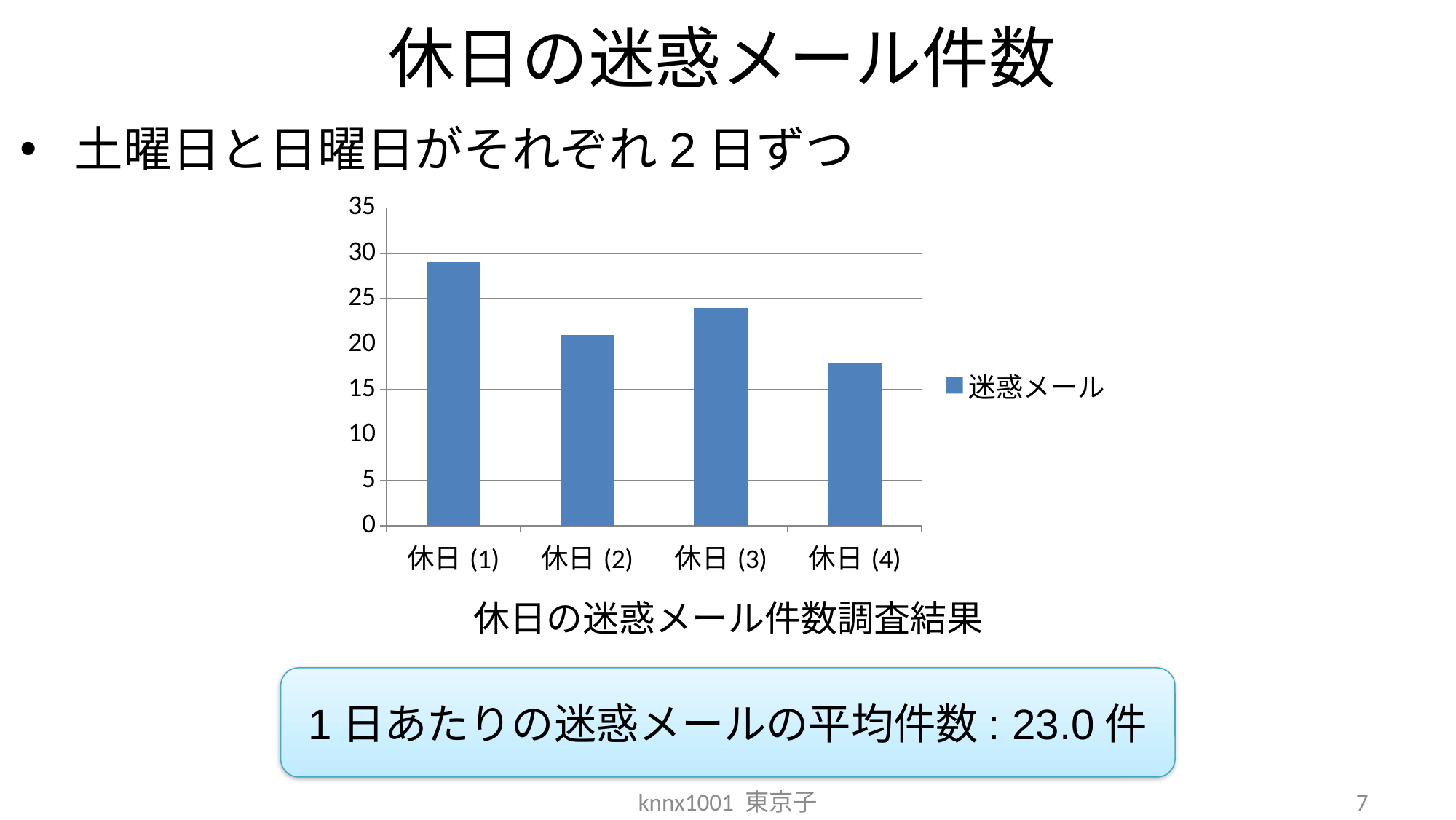

# 休日の迷惑メール件数
土曜日と日曜日がそれぞれ2日ずつ

### Chart

| Category | 迷惑メール |
|---|---|
| 休日(1) | 29.0 |
| 休日(2) | 21.0 |
| 休日(3) | 24.0 |
| 休日(4) | 18.0 |
休日の迷惑メール件数調査結果
1日あたりの迷惑メールの平均件数: 23.0件
knnx1001 東京子
7